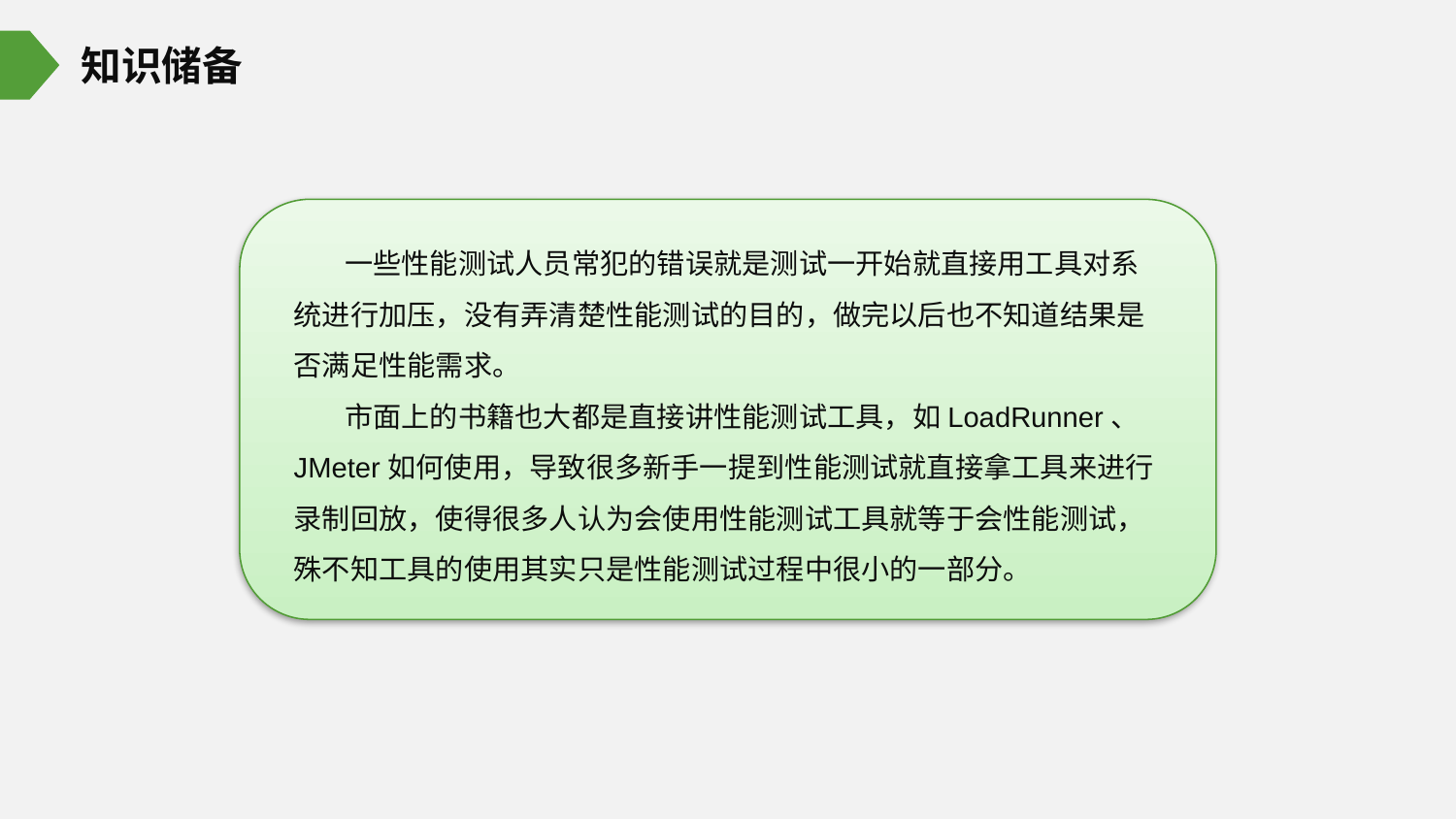

知识储备

       一些性能测试人员常犯的错误就是测试一开始就直接用工具对系统进行加压，没有弄清楚性能测试的目的，做完以后也不知道结果是否满足性能需求。
       市面上的书籍也大都是直接讲性能测试工具，如LoadRunner、JMeter如何使用，导致很多新手一提到性能测试就直接拿工具来进行录制回放，使得很多人认为会使用性能测试工具就等于会性能测试，殊不知工具的使用其实只是性能测试过程中很小的一部分。